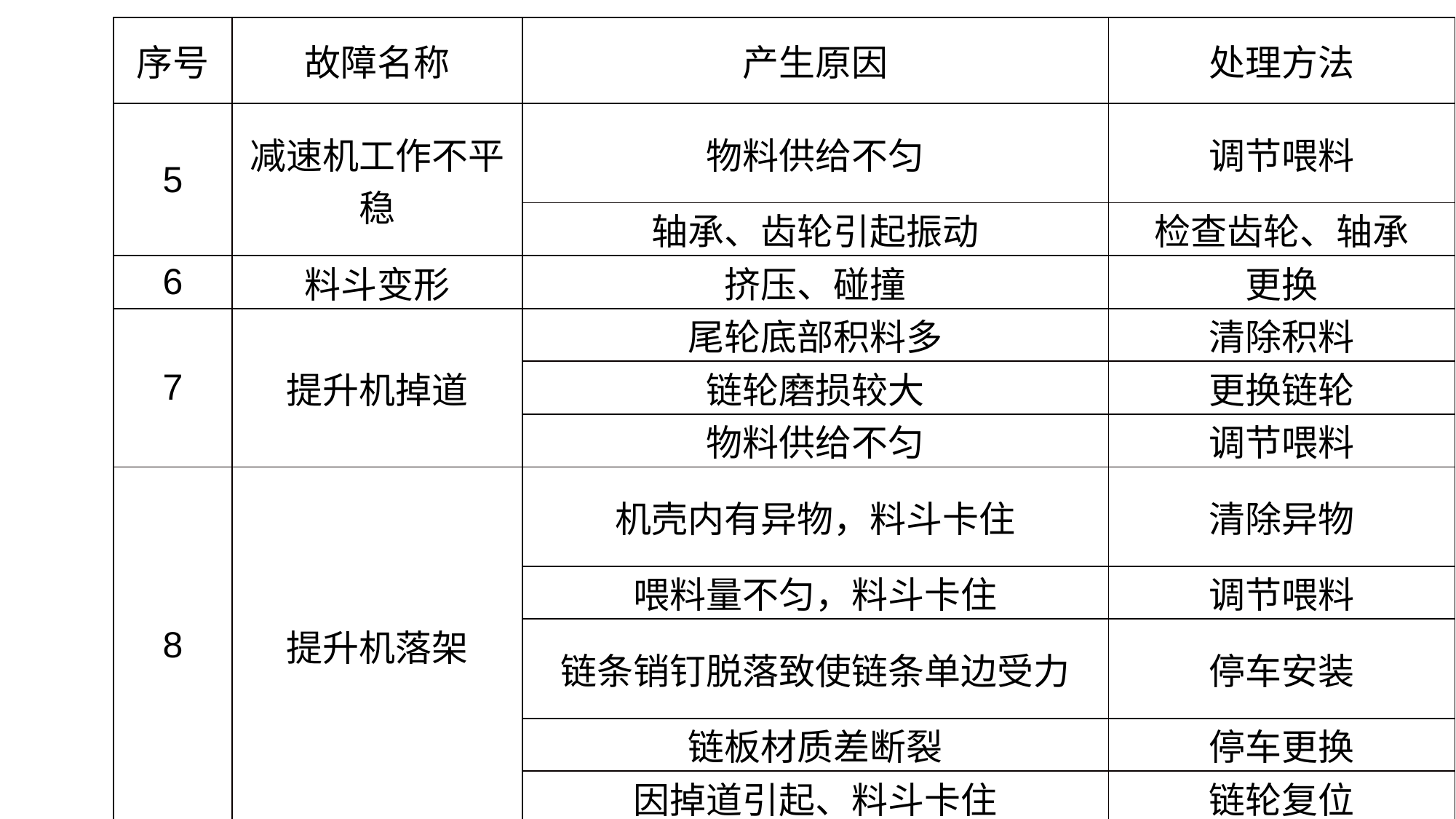

| 序号 | 故障名称 | 产生原因 | 处理方法 |
| --- | --- | --- | --- |
| 5 | 减速机工作不平稳 | 物料供给不匀 | 调节喂料 |
|  |  | 轴承、齿轮引起振动 | 检查齿轮、轴承 |
| 6 | 料斗变形 | 挤压、碰撞 | 更换 |
| 7 | 提升机掉道 | 尾轮底部积料多 | 清除积料 |
|  |  | 链轮磨损较大 | 更换链轮 |
|  |  | 物料供给不匀 | 调节喂料 |
| 8 | 提升机落架 | 机壳内有异物，料斗卡住 | 清除异物 |
|  |  | 喂料量不匀，料斗卡住 | 调节喂料 |
|  |  | 链条销钉脱落致使链条单边受力 | 停车安装 |
|  |  | 链板材质差断裂 | 停车更换 |
|  |  | 因掉道引起、料斗卡住 | 链轮复位 |